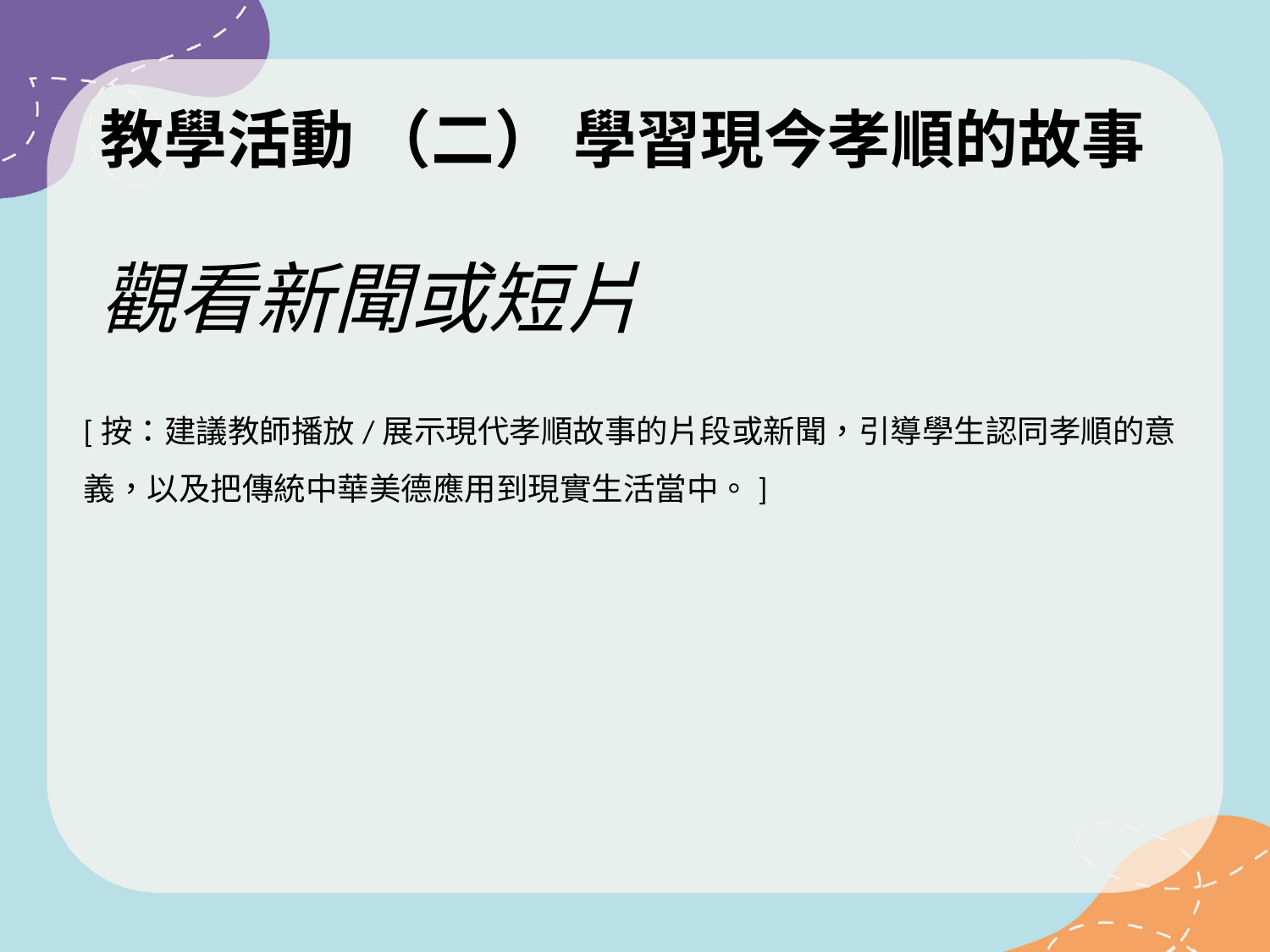

# 教學活動 （二） 學習現今孝順的故事
觀看新聞或短片

[按：建議教師播放/展示現代孝順故事的片段或新聞，引導學生認同孝順的意義，以及把傳統中華美德應用到現實生活當中。]